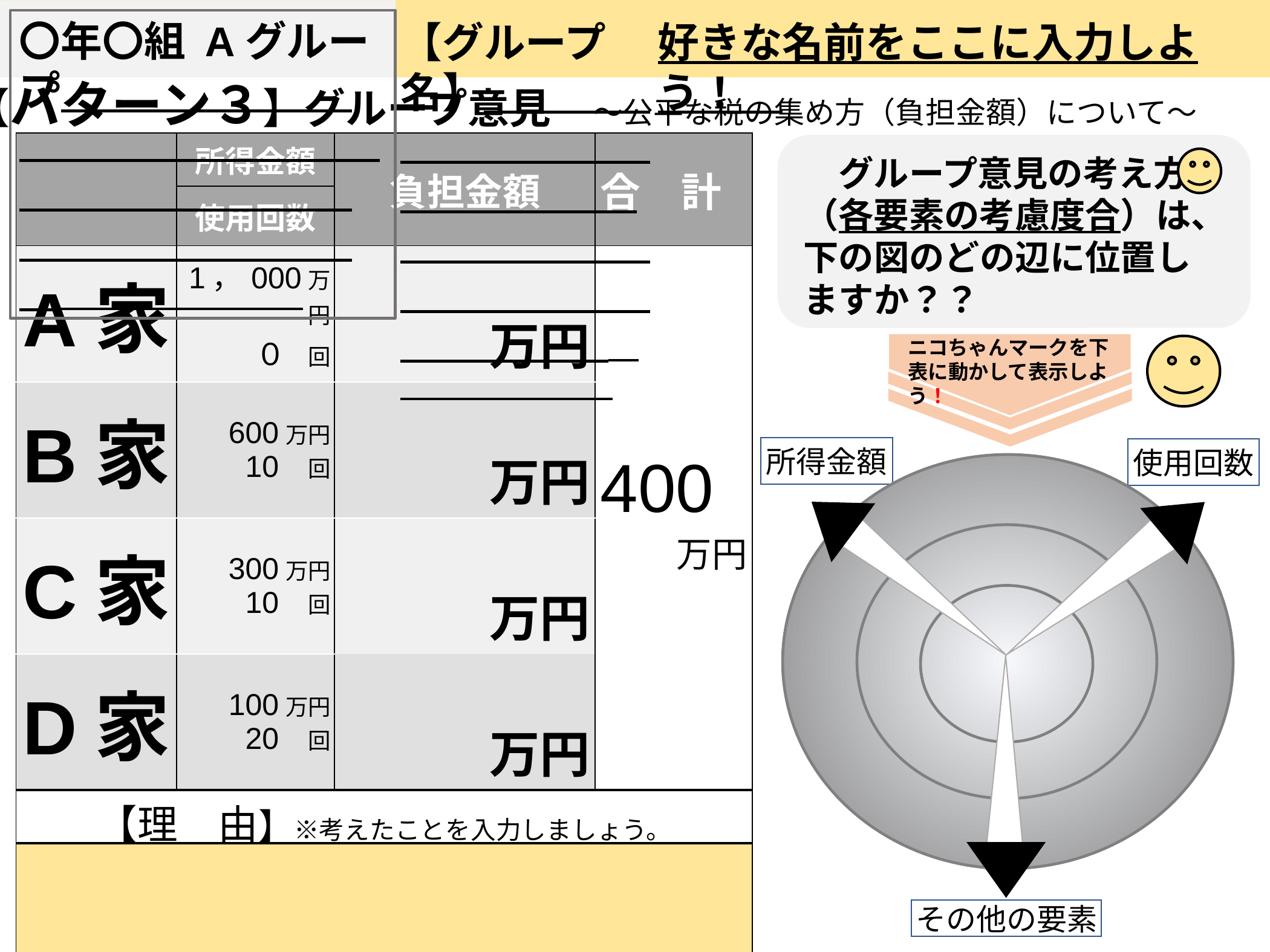

〇年〇組 Aグループ
【グループ名】
好きな名前をここに入力しよう！
【パターン３】グループ意見　～公平な税の集め方（負担金額）について～

　グループ意見の考え方（各要素の考慮度合）は、下の図のどの辺に位置しますか？？

ニコちゃんマークを下表に動かして表示しよう！
所得金額
使用回数

その他の要素
|  | 所得金額 | 負担金額 | 合　計 |
| --- | --- | --- | --- |
|  | 使用回数 |  |  |
| A家 | 1，000万円 　 ０　回 | 万円 | 400 万円 |
| B家 | 600万円 10　回 | 万円 |  |
| C家 | 300万円 10　回 | 万円 |  |
| D家 | 100万円 20　回 | 万円 |  |
| 【理　由】※考えたことを入力しましょう。 |  |  |  |
|  |  |  |  |